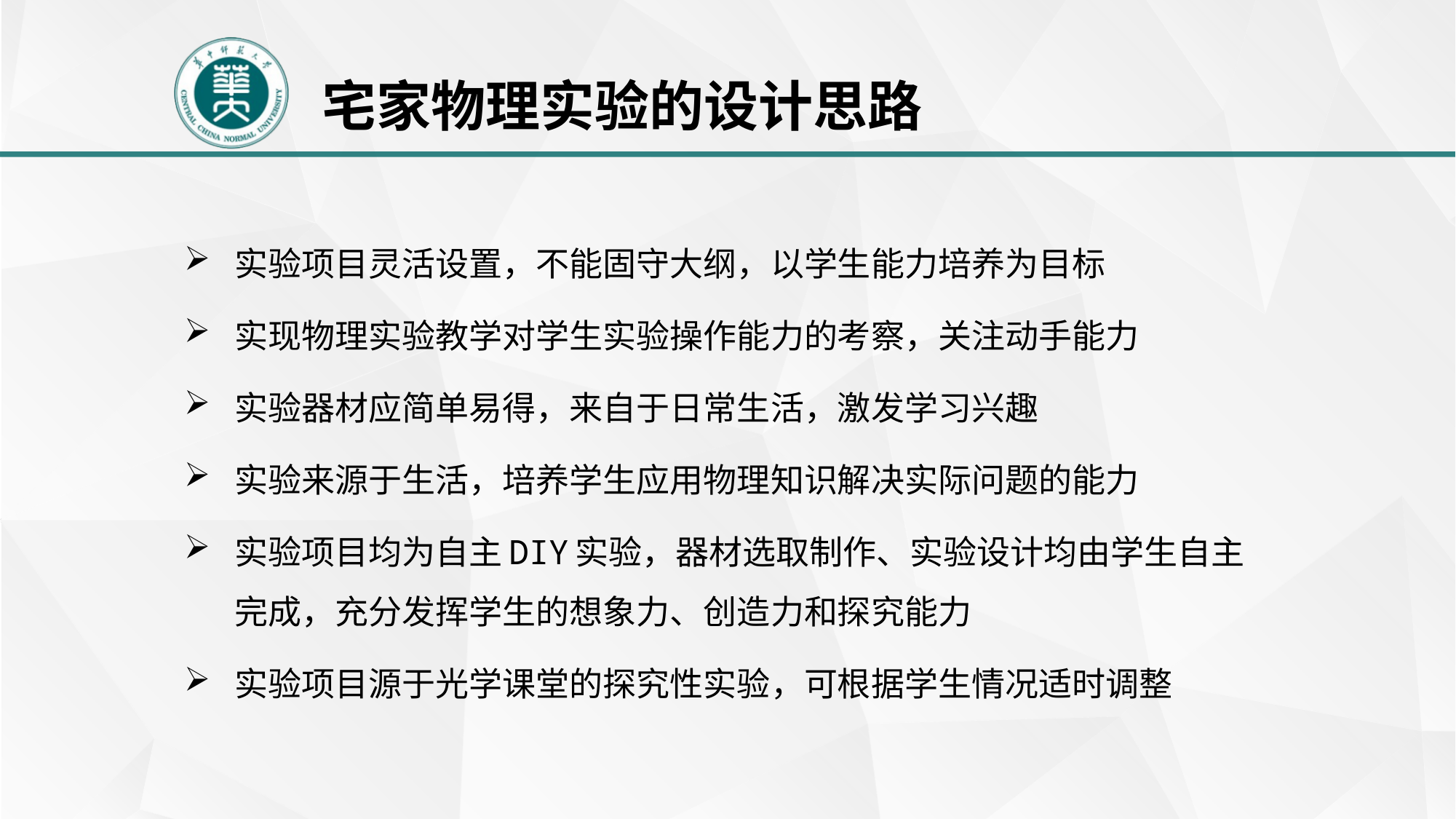

宅家物理实验的设计思路
实验项目灵活设置，不能固守大纲，以学生能力培养为目标
实现物理实验教学对学生实验操作能力的考察，关注动手能力
实验器材应简单易得，来自于日常生活，激发学习兴趣
实验来源于生活，培养学生应用物理知识解决实际问题的能力
实验项目均为自主DIY实验，器材选取制作、实验设计均由学生自主完成，充分发挥学生的想象力、创造力和探究能力
实验项目源于光学课堂的探究性实验，可根据学生情况适时调整